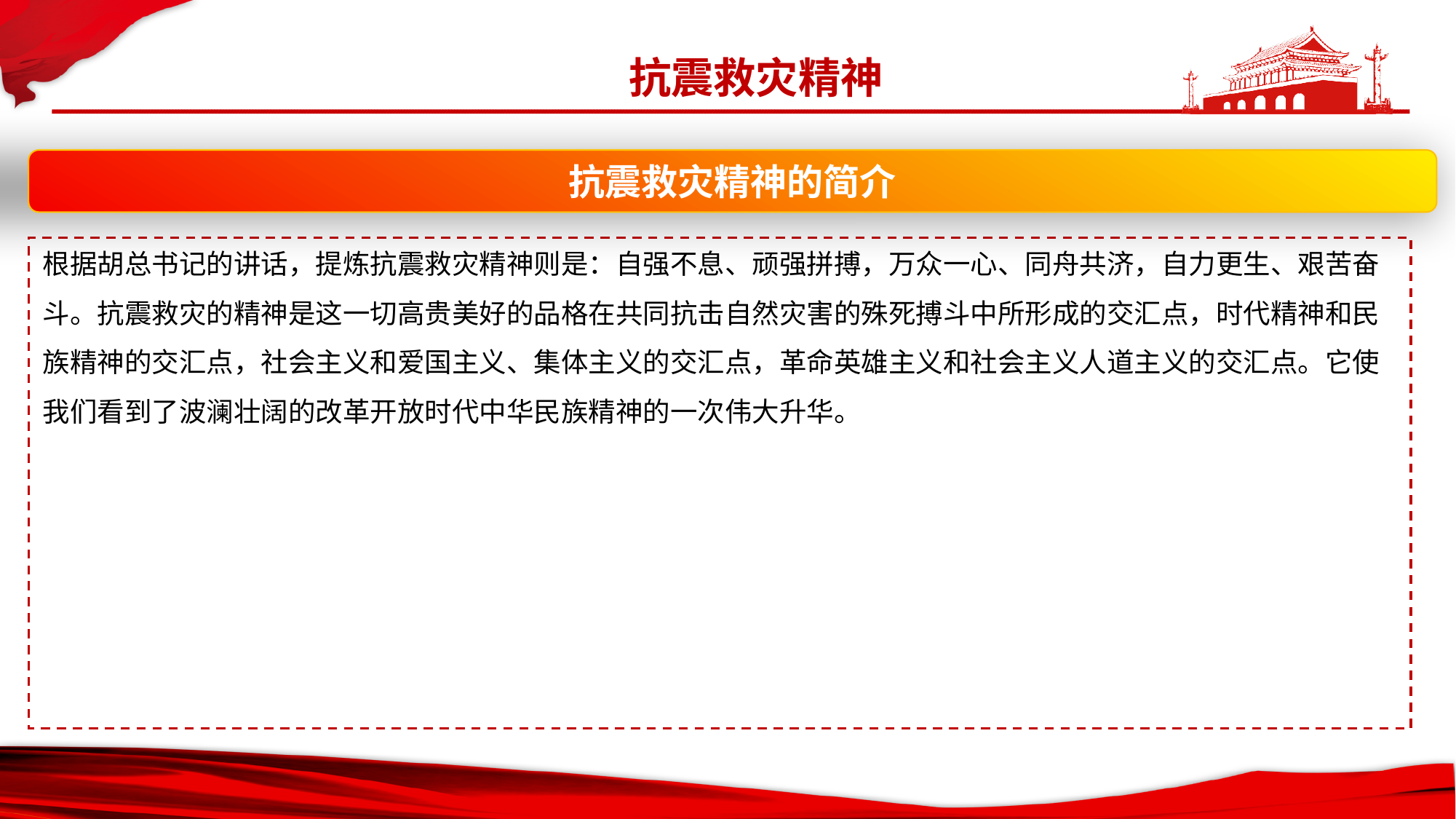

抗震救灾精神
抗震救灾精神的简介
根据胡总书记的讲话，提炼抗震救灾精神则是：自强不息、顽强拼搏，万众一心、同舟共济，自力更生、艰苦奋斗。抗震救灾的精神是这一切高贵美好的品格在共同抗击自然灾害的殊死搏斗中所形成的交汇点，时代精神和民族精神的交汇点，社会主义和爱国主义、集体主义的交汇点，革命英雄主义和社会主义人道主义的交汇点。它使我们看到了波澜壮阔的改革开放时代中华民族精神的一次伟大升华。